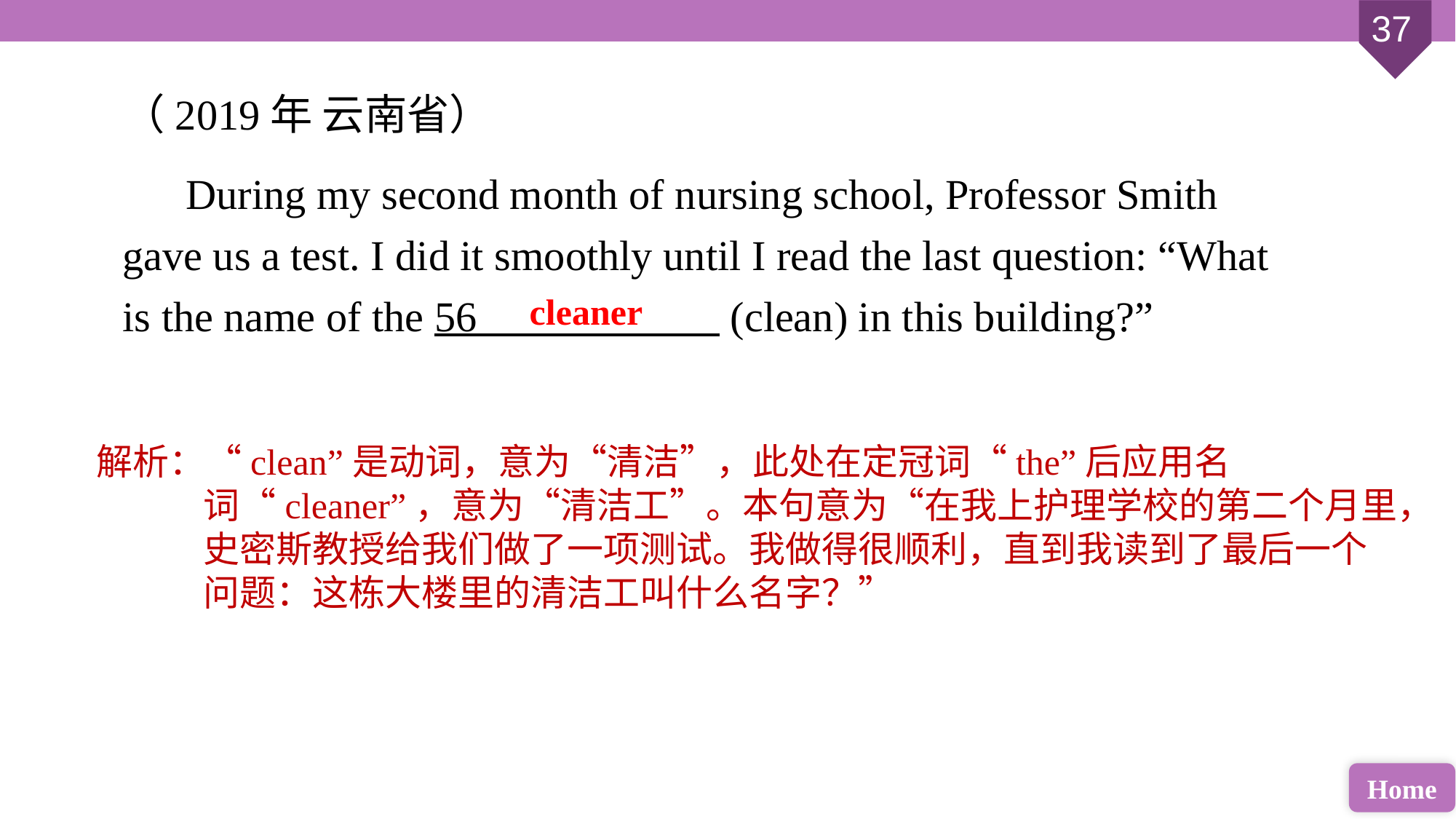

（2019年 云南省）
      During my second month of nursing school, Professor Smith gave us a test. I did it smoothly until I read the last question: “What is the name of the 56                        (clean) in this building?”
cleaner
解析：“clean”是动词，意为“清洁”，此处在定冠词“the”后应用名词“cleaner”，意为“清洁工”。本句意为“在我上护理学校的第二个月里，史密斯教授给我们做了一项测试。我做得很顺利，直到我读到了最后一个问题：这栋大楼里的清洁工叫什么名字？”